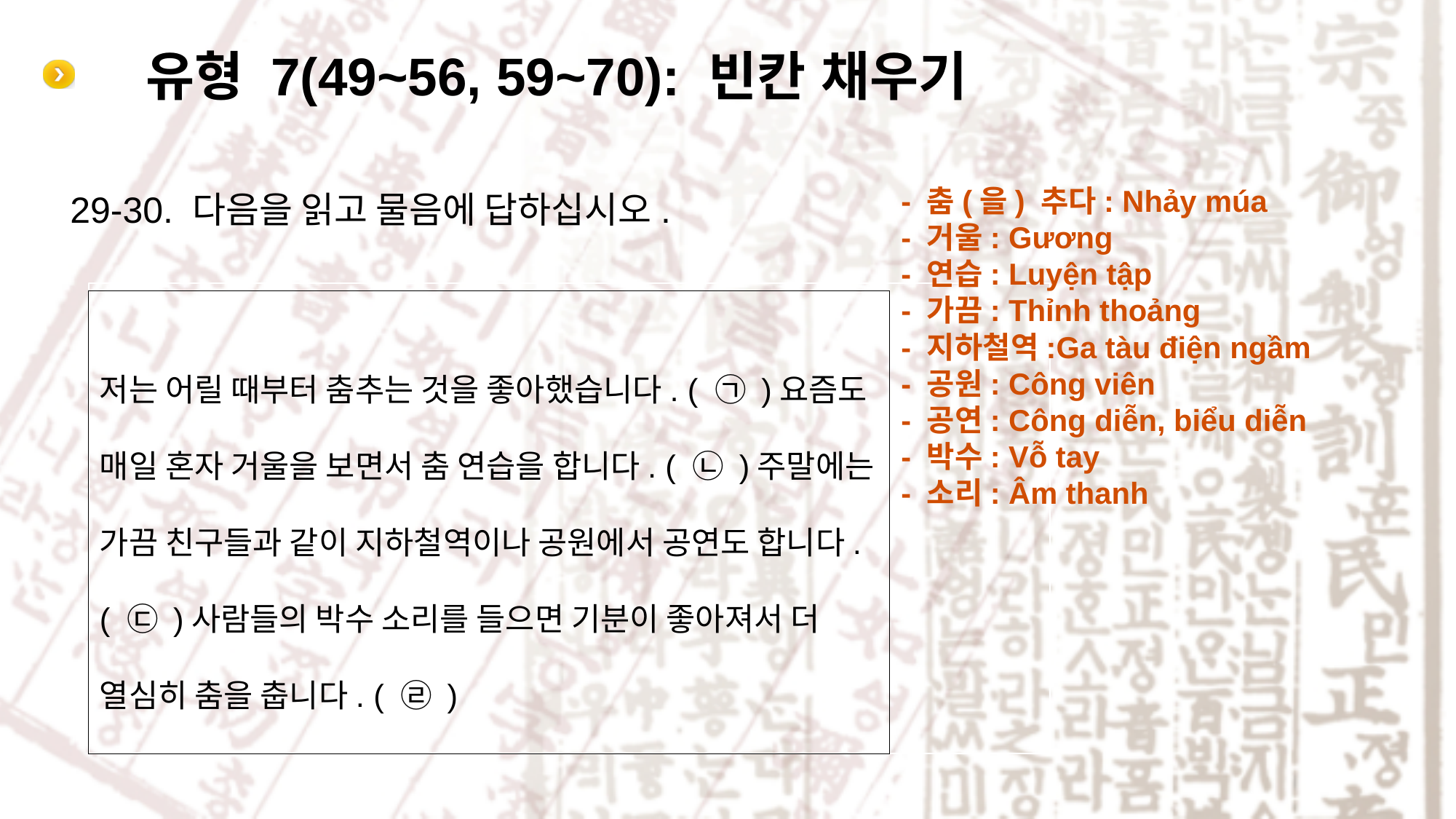

# 유형 7(49~56, 59~70): 빈칸 채우기
29-30. 다음을 읽고 물음에 답하십시오.
- 춤(을) 추다: Nhảy múa
- 거울: Gương
- 연습: Luyện tập
- 가끔: Thỉnh thoảng
- 지하철역:Ga tàu điện ngầm
- 공원: Công viên
- 공연: Công diễn, biểu diễn
- 박수: Vỗ tay
- 소리: Âm thanh

저는 어릴 때부터 춤추는 것을 좋아했습니다. ( ㉠ )요즘도 매일 혼자 거울을 보면서 춤 연습을 합니다. ( ㉡ )주말에는 가끔 친구들과 같이 지하철역이나 공원에서 공연도 합니다. ( ㉢ )사람들의 박수 소리를 들으면 기분이 좋아져서 더 열심히 춤을 춥니다. ( ㉣ )